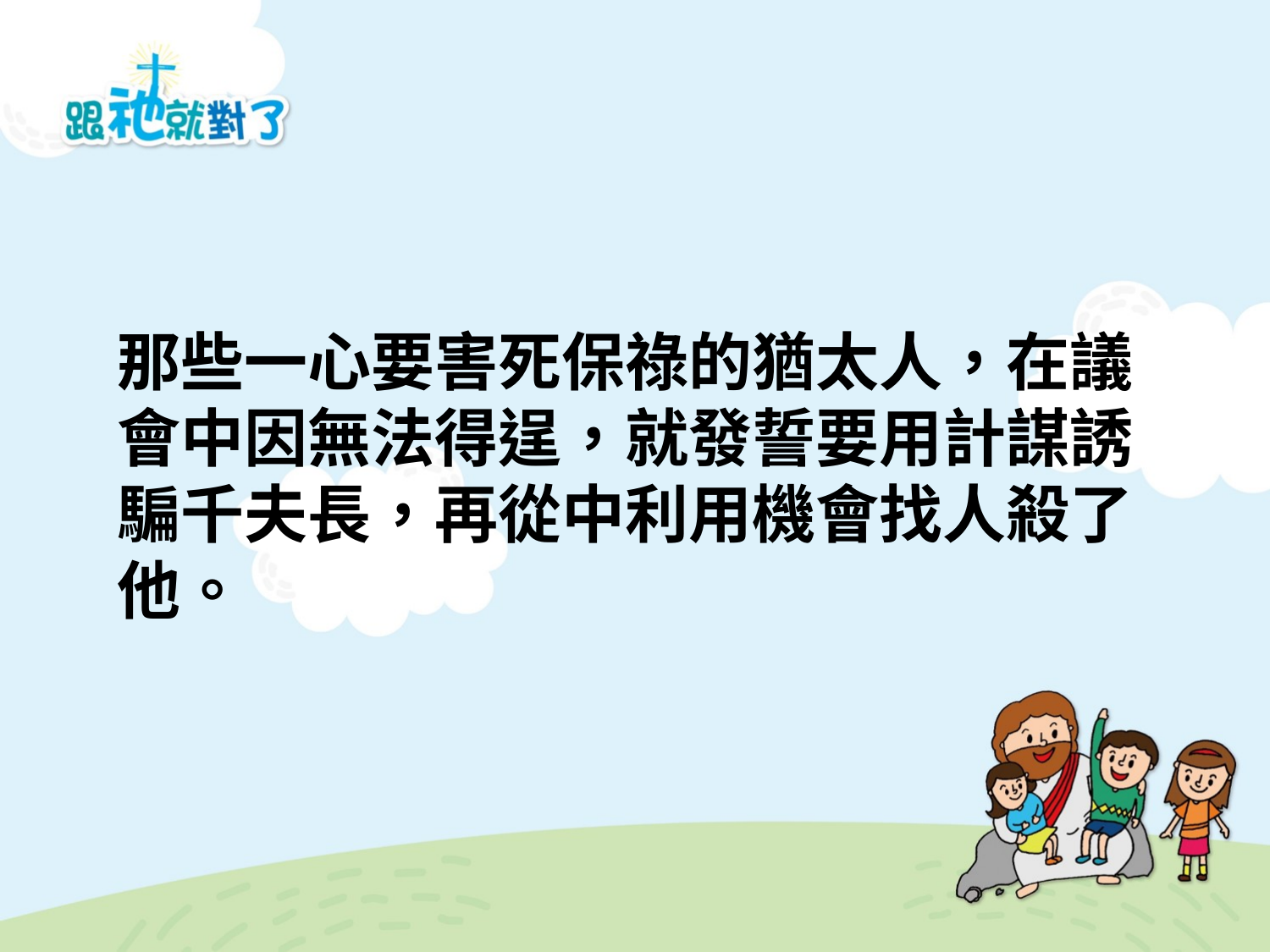

那些一心要害死保祿的猶太人，在議會中因無法得逞，就發誓要用計謀誘騙千夫長，再從中利用機會找人殺了他。